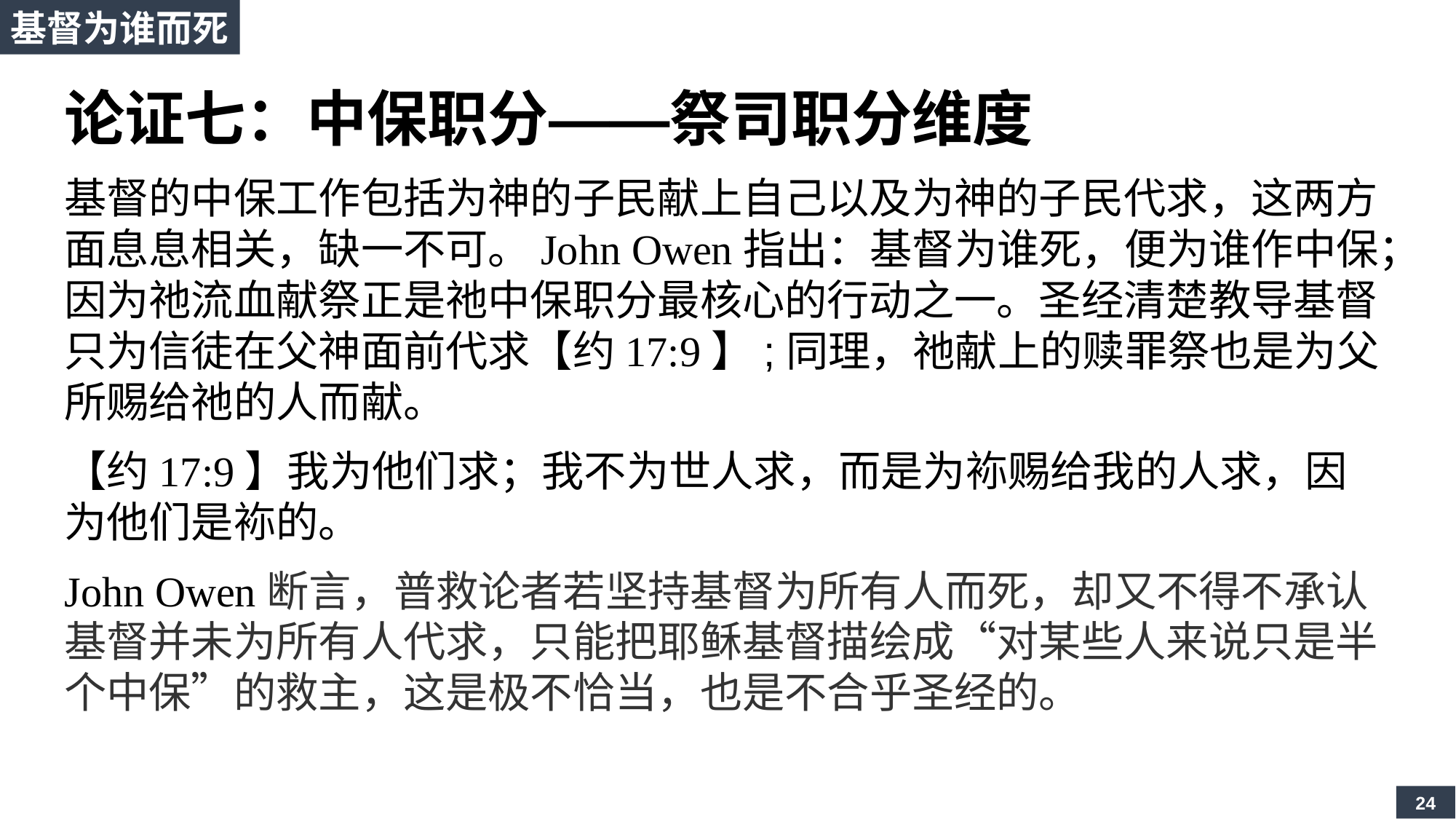

基督为谁而死
论证七：中保职分——祭司职分维度
基督的中保工作包括为神的子民献上自己以及为神的子民代求，这两方面息息相关，缺一不可。John Owen指出：基督为谁死，便为谁作中保；因为祂流血献祭正是祂中保职分最核心的行动之一。圣经清楚教导基督只为信徒在父神面前代求【约17:9】;同理，祂献上的赎罪祭也是为父所赐给祂的人而献。
【约17:9】我为他们求；我不为世人求，而是为袮赐给我的人求，因为他们是袮的。
John Owen断言，普救论者若坚持基督为所有人而死，却又不得不承认基督并未为所有人代求，只能把耶稣基督描绘成“对某些人来说只是半个中保”的救主，这是极不恰当，也是不合乎圣经的。
24